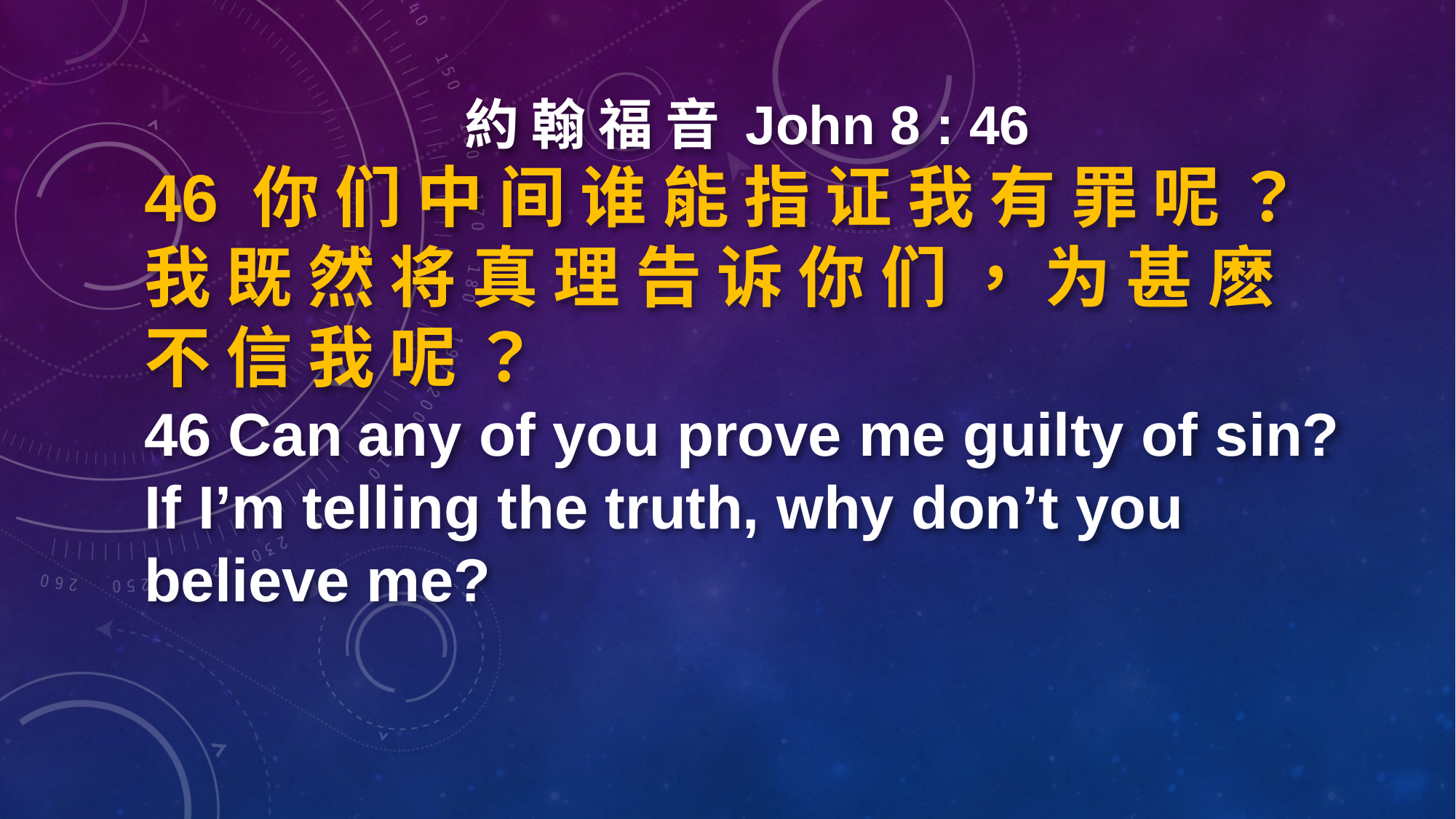

約 翰 福 音 John 8 : 46
46 你 们 中 间 谁 能 指 证 我 有 罪 呢 ？ 我 既 然 将 真 理 告 诉 你 们 ， 为 甚 麽 不 信 我 呢 ？
46 Can any of you prove me guilty of sin? If I’m telling the truth, why don’t you believe me?